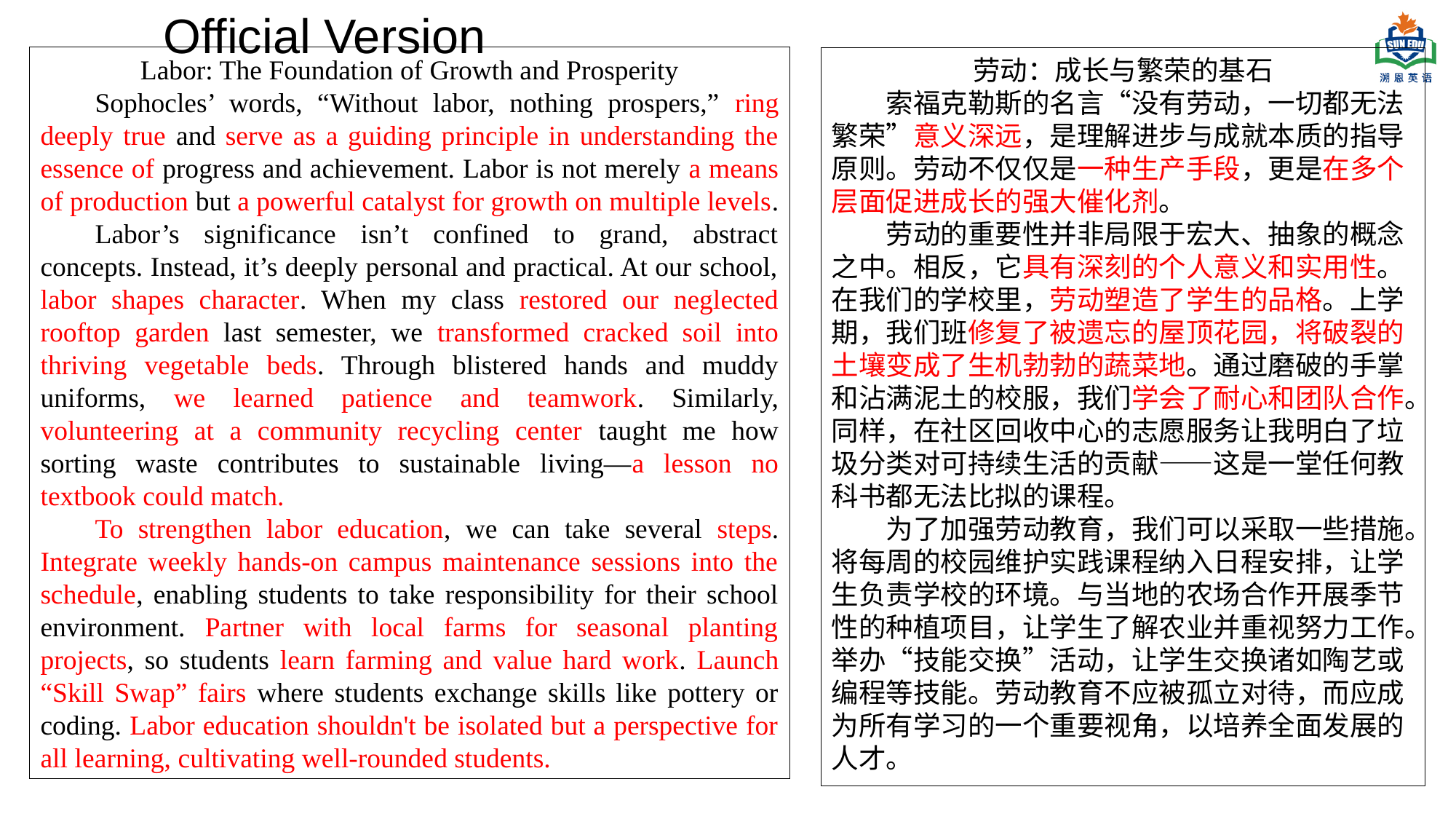

Official Version
Labor: The Foundation of Growth and Prosperity
Sophocles’ words, “Without labor, nothing prospers,” ring deeply true and serve as a guiding principle in understanding the essence of progress and achievement. Labor is not merely a means of production but a powerful catalyst for growth on multiple levels.
Labor’s significance isn’t confined to grand, abstract concepts. Instead, it’s deeply personal and practical. At our school, labor shapes character. When my class restored our neglected rooftop garden last semester, we transformed cracked soil into thriving vegetable beds. Through blistered hands and muddy uniforms, we learned patience and teamwork. Similarly, volunteering at a community recycling center taught me how sorting waste contributes to sustainable living—a lesson no textbook could match.
To strengthen labor education, we can take several steps. Integrate weekly hands-on campus maintenance sessions into the schedule, enabling students to take responsibility for their school environment. Partner with local farms for seasonal planting projects, so students learn farming and value hard work. Launch “Skill Swap” fairs where students exchange skills like pottery or coding. Labor education shouldn't be isolated but a perspective for all learning, cultivating well-rounded students.
劳动：成长与繁荣的基石
索福克勒斯的名言“没有劳动，一切都无法繁荣”意义深远，是理解进步与成就本质的指导原则。劳动不仅仅是一种生产手段，更是在多个层面促进成长的强大催化剂。
劳动的重要性并非局限于宏大、抽象的概念之中。相反，它具有深刻的个人意义和实用性。在我们的学校里，劳动塑造了学生的品格。上学期，我们班修复了被遗忘的屋顶花园，将破裂的土壤变成了生机勃勃的蔬菜地。通过磨破的手掌和沾满泥土的校服，我们学会了耐心和团队合作。同样，在社区回收中心的志愿服务让我明白了垃圾分类对可持续生活的贡献——这是一堂任何教科书都无法比拟的课程。
为了加强劳动教育，我们可以采取一些措施。将每周的校园维护实践课程纳入日程安排，让学生负责学校的环境。与当地的农场合作开展季节性的种植项目，让学生了解农业并重视努力工作。举办“技能交换”活动，让学生交换诸如陶艺或编程等技能。劳动教育不应被孤立对待，而应成为所有学习的一个重要视角，以培养全面发展的人才。